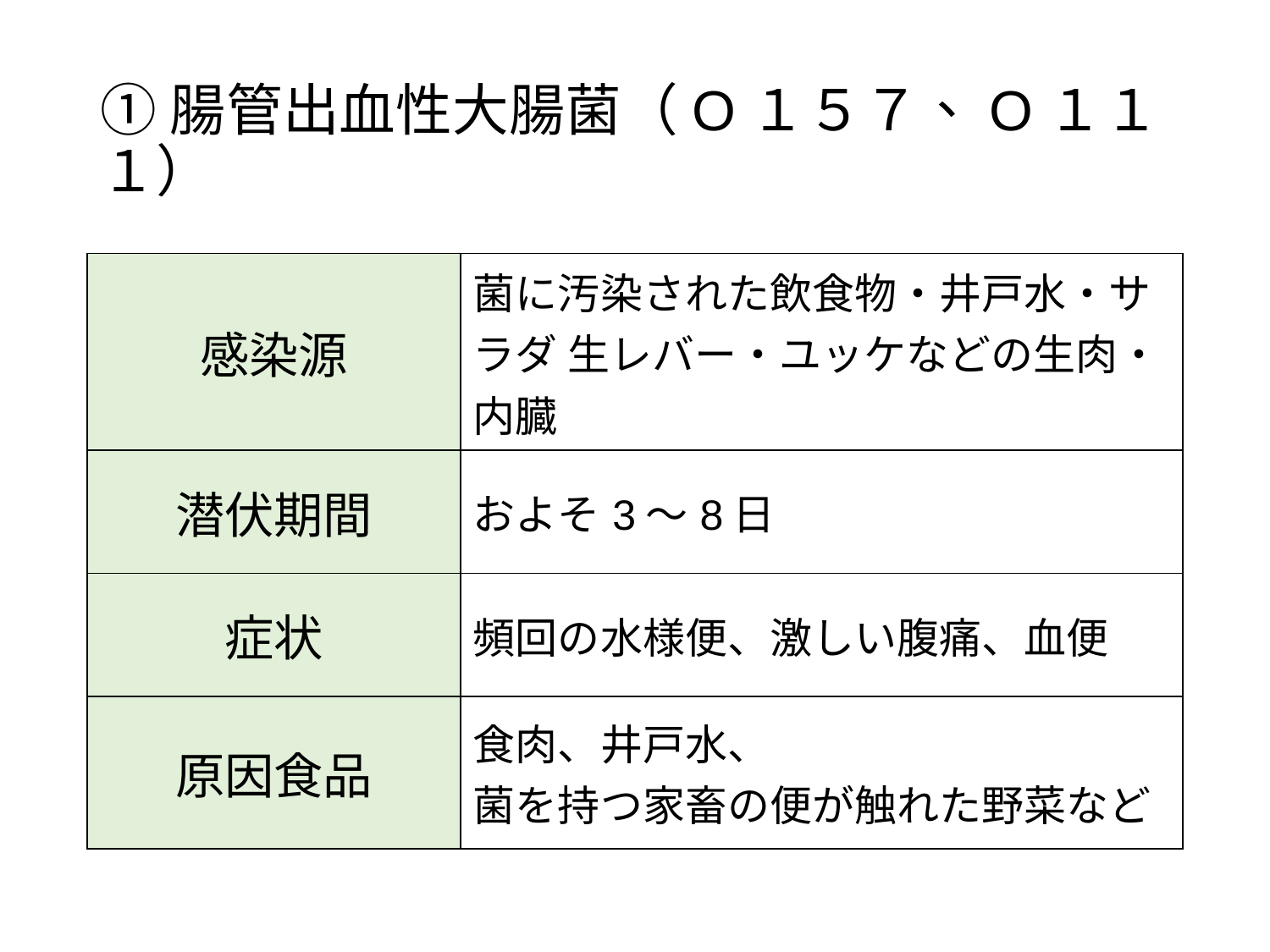

# ①腸管出血性大腸菌（O１５７、O１１１）
| 感染源 | 菌に汚染された飲食物・井戸水・サラダ 生レバー・ユッケなどの生肉・内臓 |
| --- | --- |
| 潜伏期間 | およそ3～8日 |
| 症状 | 頻回の水様便、激しい腹痛、血便 |
| 原因食品 | 食肉、井戸水、 菌を持つ家畜の便が触れた野菜など |